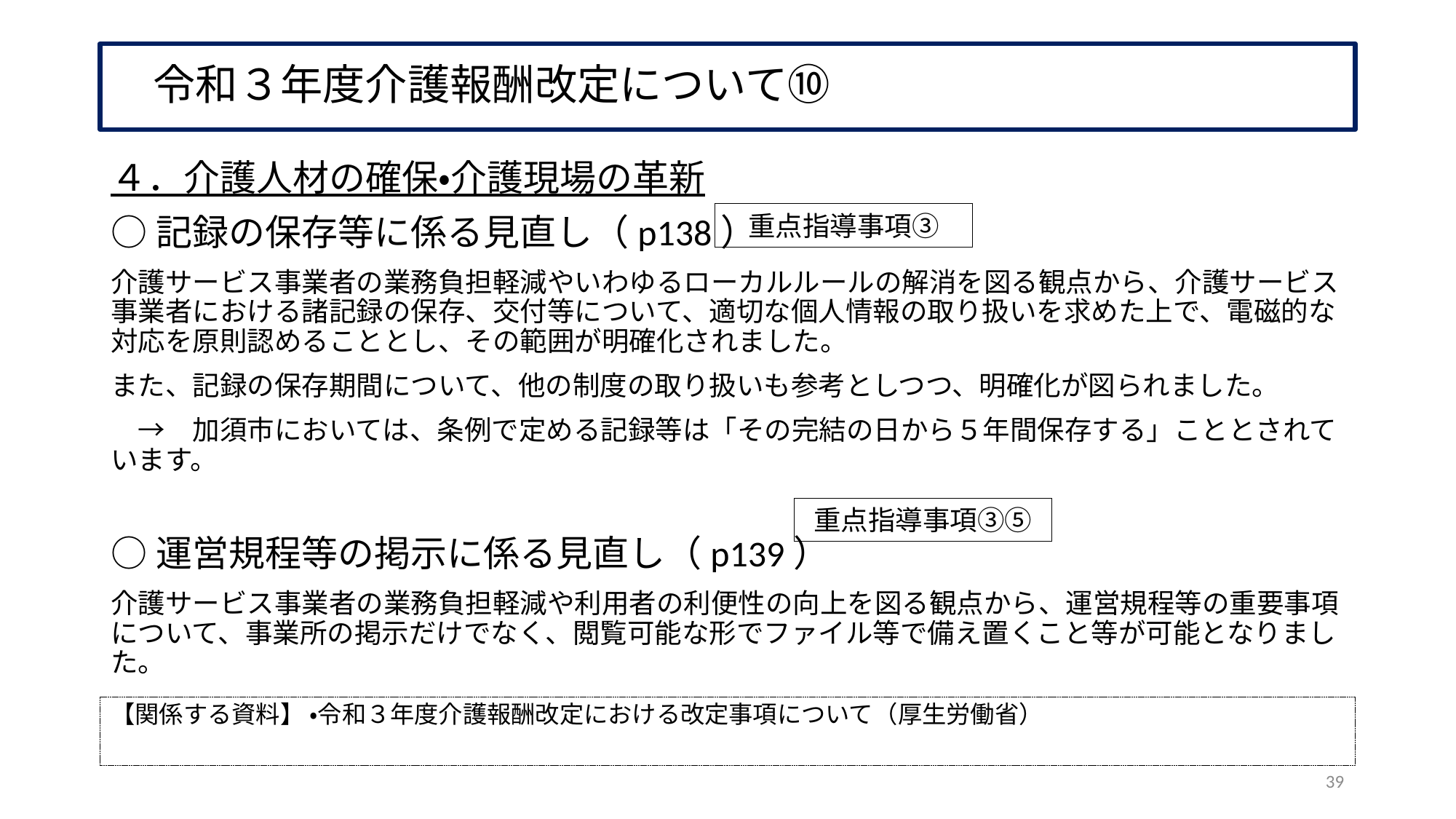

# 令和３年度介護報酬改定について⑩
４．介護人材の確保・介護現場の革新
○記録の保存等に係る見直し（p138）
介護サービス事業者の業務負担軽減やいわゆるローカルルールの解消を図る観点から、介護サービス事業者における諸記録の保存、交付等について、適切な個人情報の取り扱いを求めた上で、電磁的な対応を原則認めることとし、その範囲が明確化されました。
また、記録の保存期間について、他の制度の取り扱いも参考としつつ、明確化が図られました。
　→　加須市においては、条例で定める記録等は「その完結の日から５年間保存する」こととされています。

○運営規程等の掲示に係る見直し（p139）
介護サービス事業者の業務負担軽減や利用者の利便性の向上を図る観点から、運営規程等の重要事項について、事業所の掲示だけでなく、閲覧可能な形でファイル等で備え置くこと等が可能となりました。
重点指導事項③
重点指導事項③⑤
【関係する資料】 ・令和３年度介護報酬改定における改定事項について（厚生労働省）
39